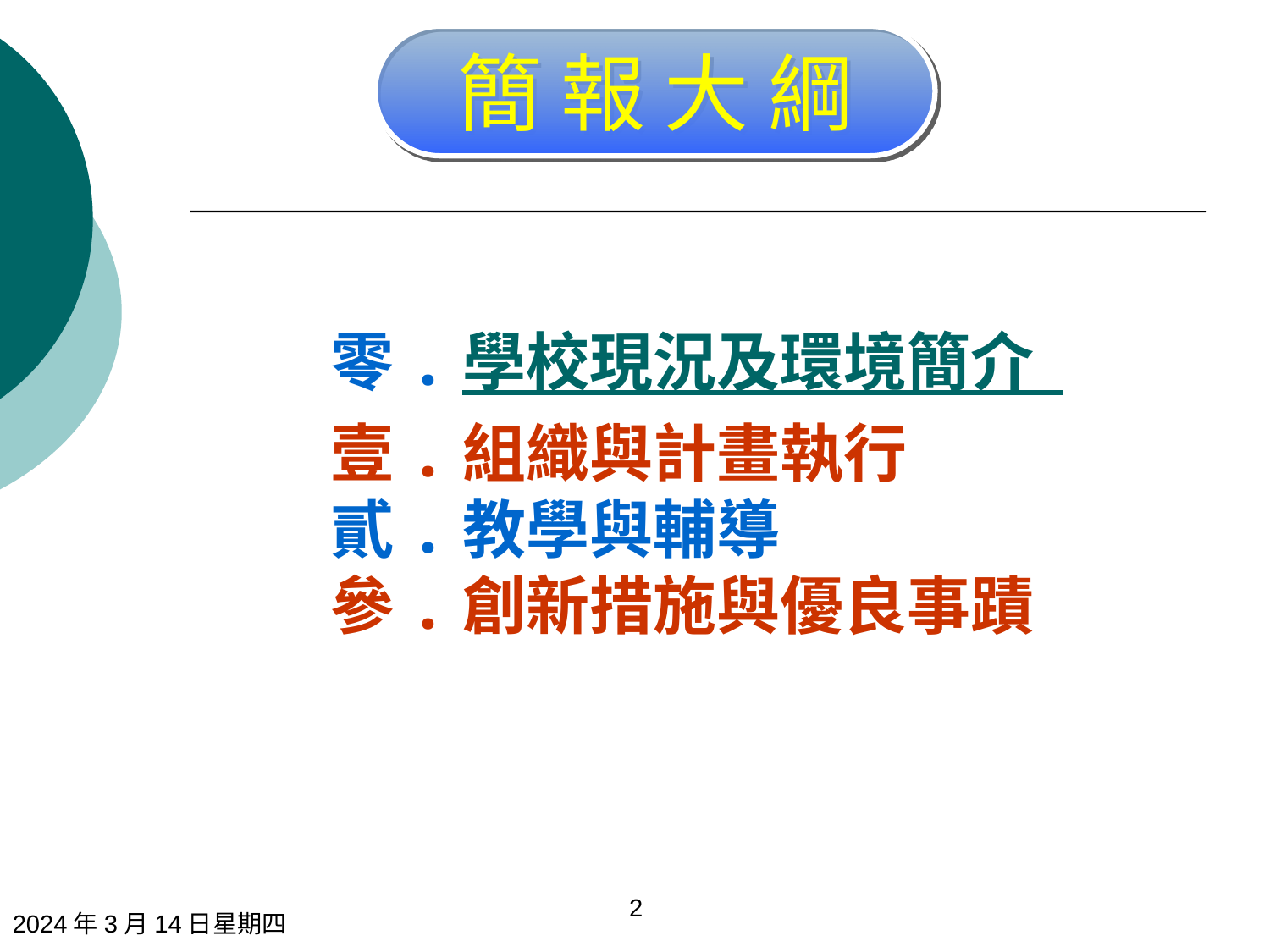

簡 報 大 綱
零.學校現況及環境簡介
壹.組織與計畫執行
貳.教學與輔導
參.創新措施與優良事蹟
2
2024年3月14日星期四